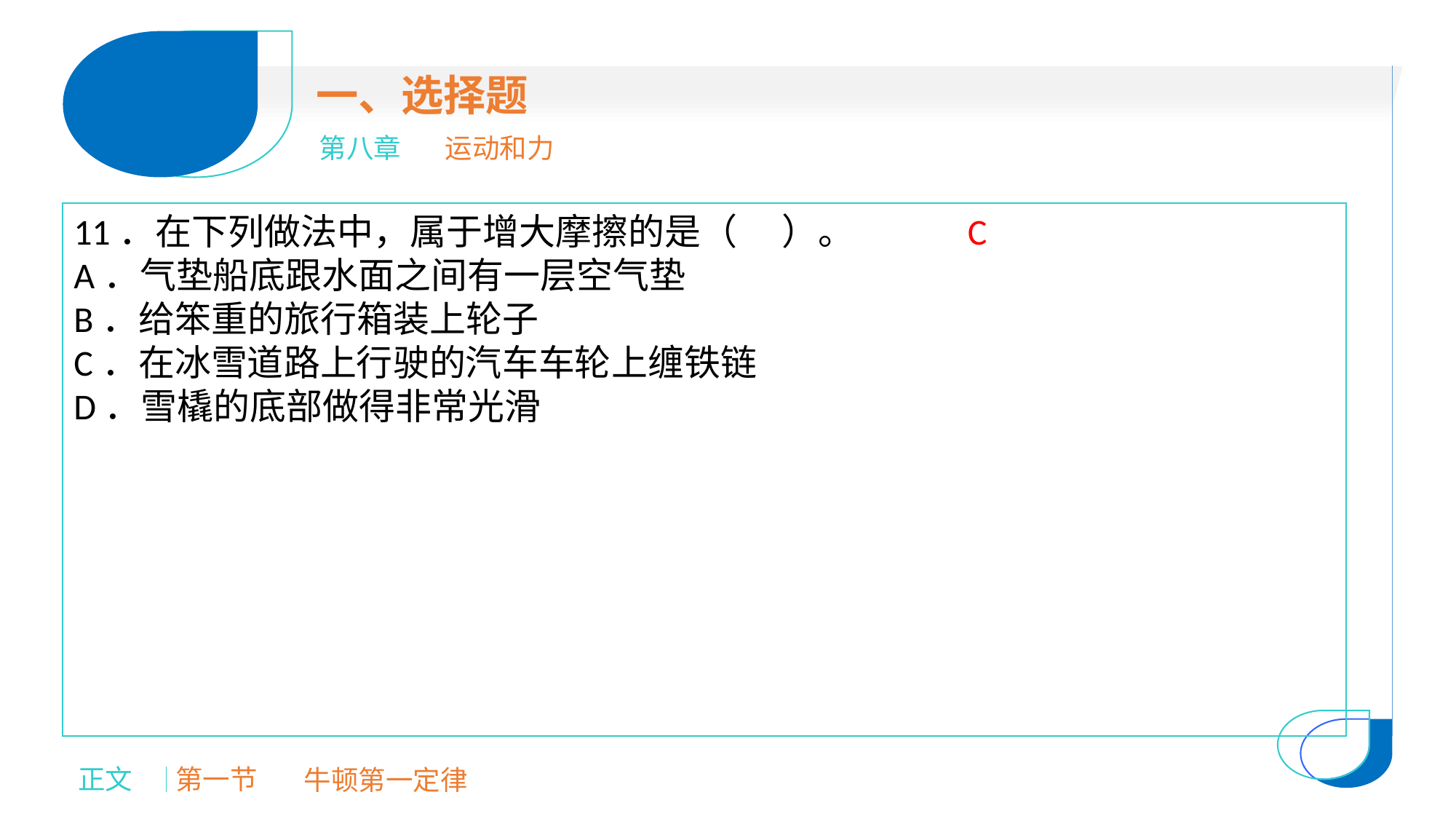

一、选择题

第八章
运动和力

11．在下列做法中，属于增大摩擦的是（ 　）。
A．气垫船底跟水面之间有一层空气垫
B．给笨重的旅行箱装上轮子
C．在冰雪道路上行驶的汽车车轮上缠铁链
D．雪橇的底部做得非常光滑
C

正文
第一节
牛顿第一定律